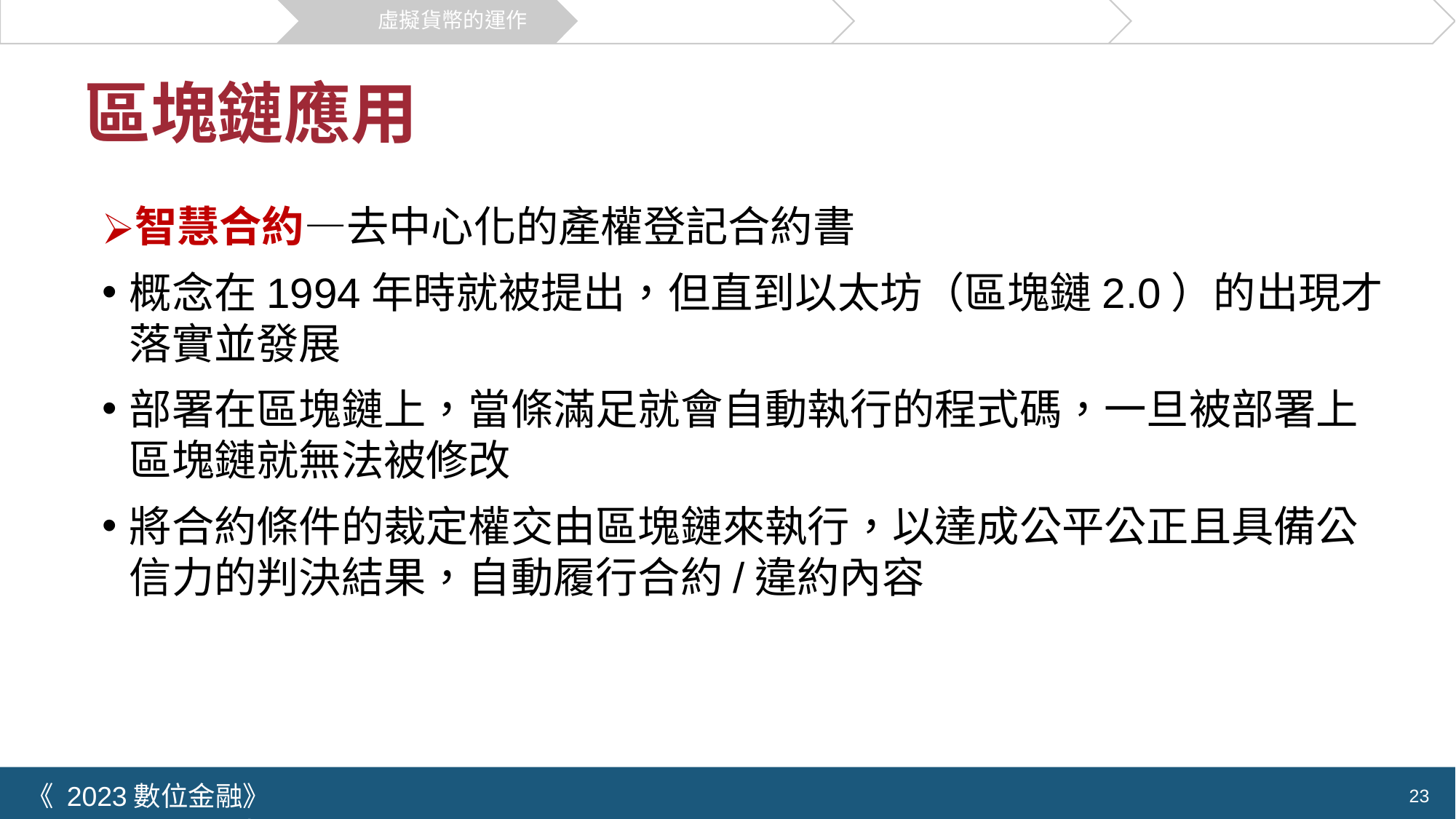

關於貨幣

虛擬貨幣的運作

創新模式

市場與案例

機會與挑戰
# 區塊鏈應用
智慧合約—去中心化的產權登記合約書
概念在1994年時就被提出，但直到以太坊（區塊鏈2.0）的出現才落實並發展
部署在區塊鏈上，當條滿足就會自動執行的程式碼，一旦被部署上區塊鏈就無法被修改
將合約條件的裁定權交由區塊鏈來執行，以達成公平公正且具備公信力的判決結果，自動履行合約/違約內容

《 2023數位金融》                                                                                                                                             	NYCU.IIM.IEBI Lab
23